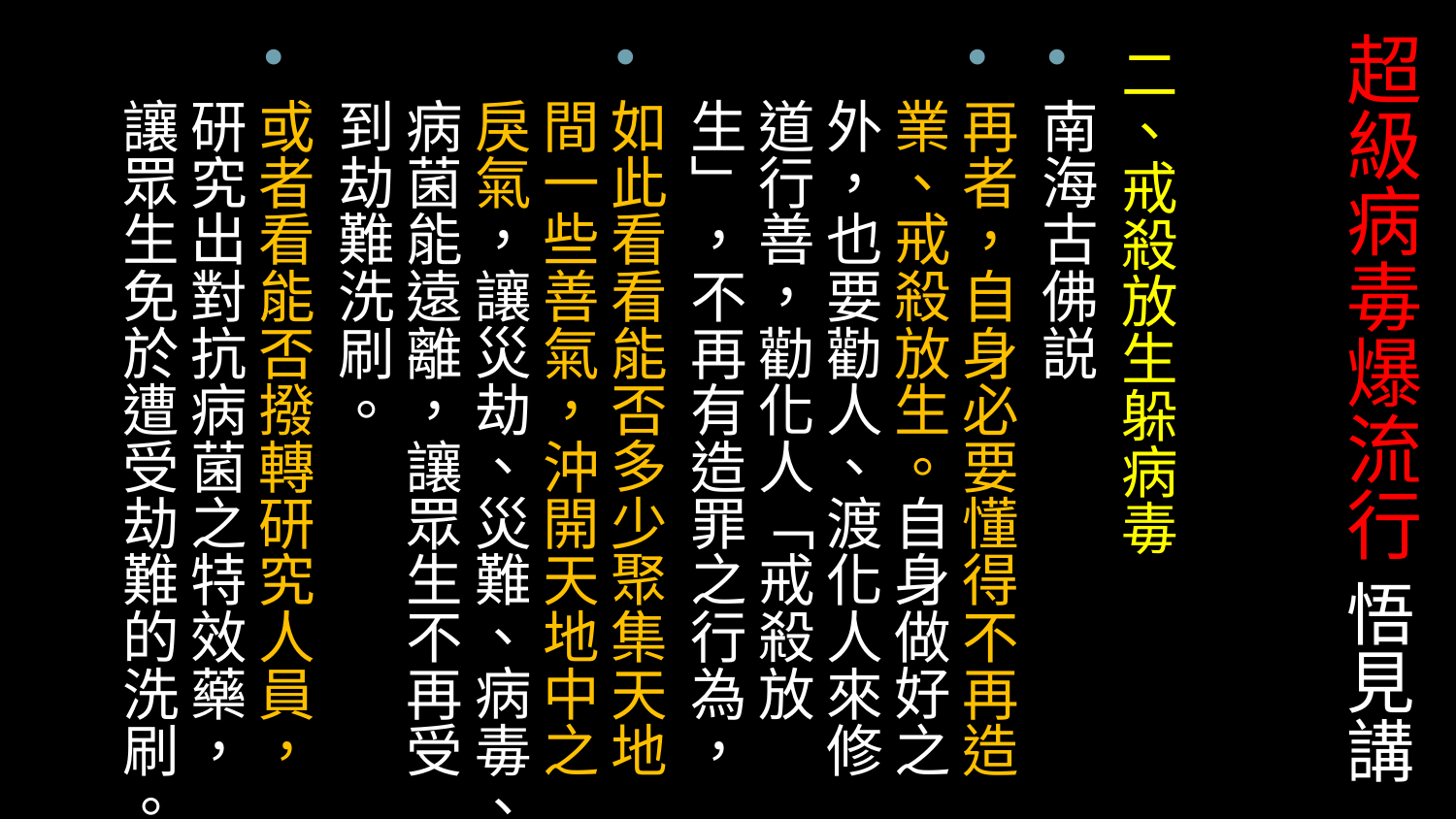

# 超級病毒爆流行 悟見講
二、戒殺放生躲病毒
南海古佛説
再者，自身必要懂得不再造業、戒殺放生。自身做好之外，也要勸人、渡化人來修道行善，勸化人「戒殺放生」，不再有造罪之行為，
如此看看能否多少聚集天地間一些善氣，沖開天地中之戾氣，讓災劫、災難、病毒、病菌能遠離，讓眾生不再受到劫難洗刷。
或者看能否撥轉研究人員，研究出對抗病菌之特效藥，讓眾生免於遭受劫難的洗刷。